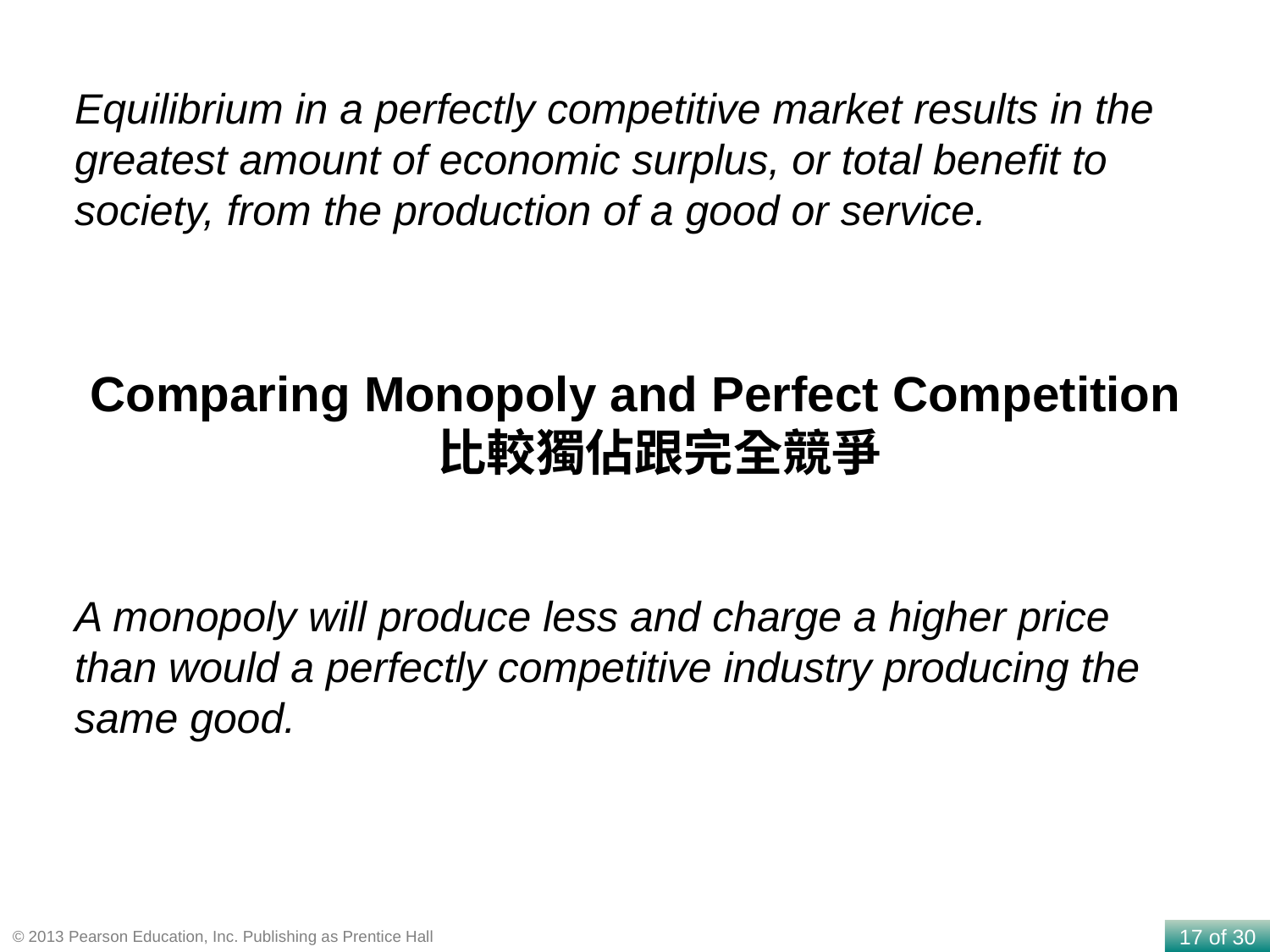

Equilibrium in a perfectly competitive market results in the greatest amount of economic surplus, or total benefit to society, from the production of a good or service.
Comparing Monopoly and Perfect Competition 比較獨佔跟完全競爭
A monopoly will produce less and charge a higher price than would a perfectly competitive industry producing the same good.